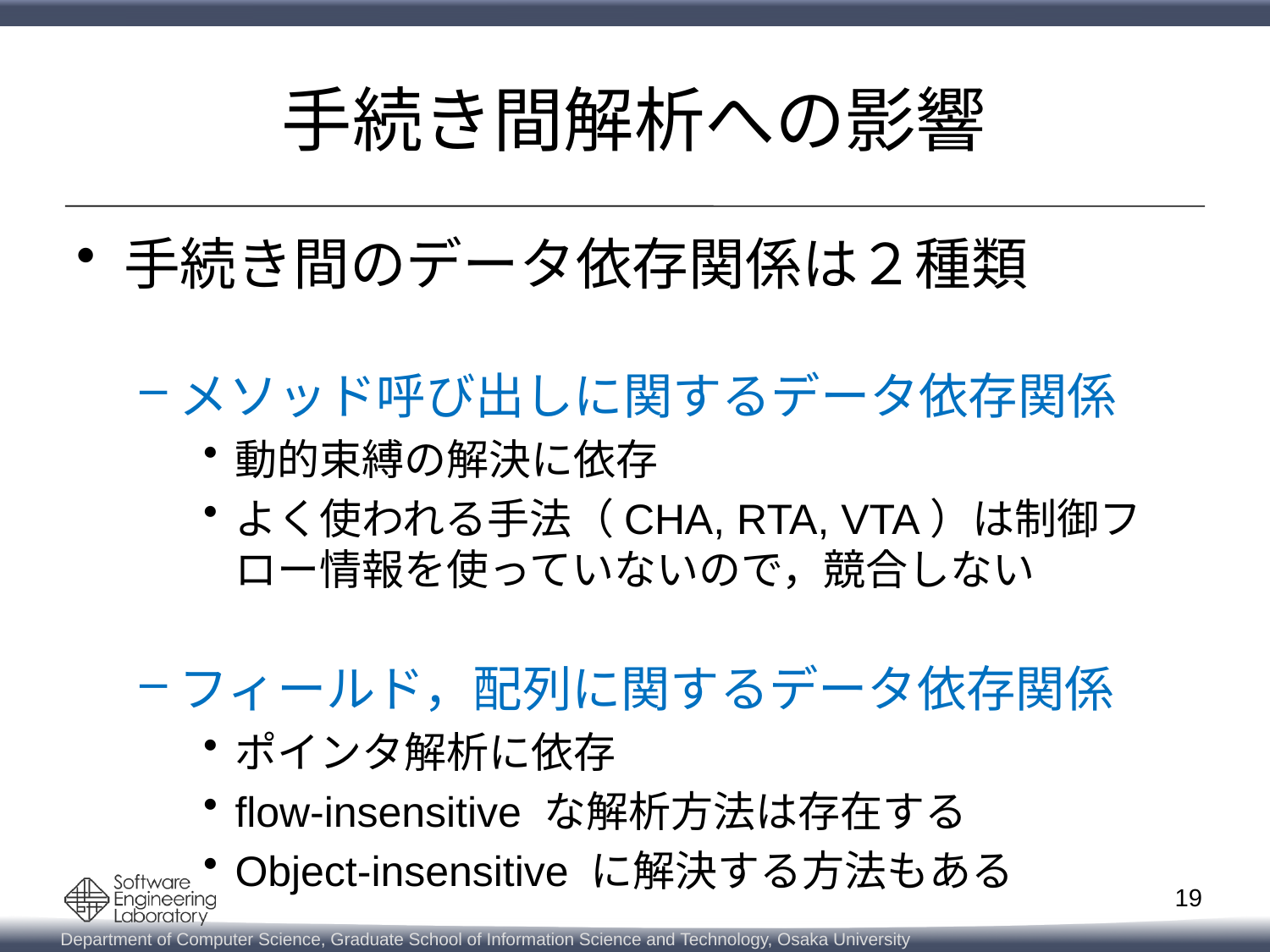

# 手続き間解析への影響
手続き間のデータ依存関係は２種類

メソッド呼び出しに関するデータ依存関係
動的束縛の解決に依存
よく使われる手法（CHA, RTA, VTA）は制御フロー情報を使っていないので，競合しない

フィールド，配列に関するデータ依存関係
ポインタ解析に依存
flow-insensitive な解析方法は存在する
Object-insensitive に解決する方法もある
19